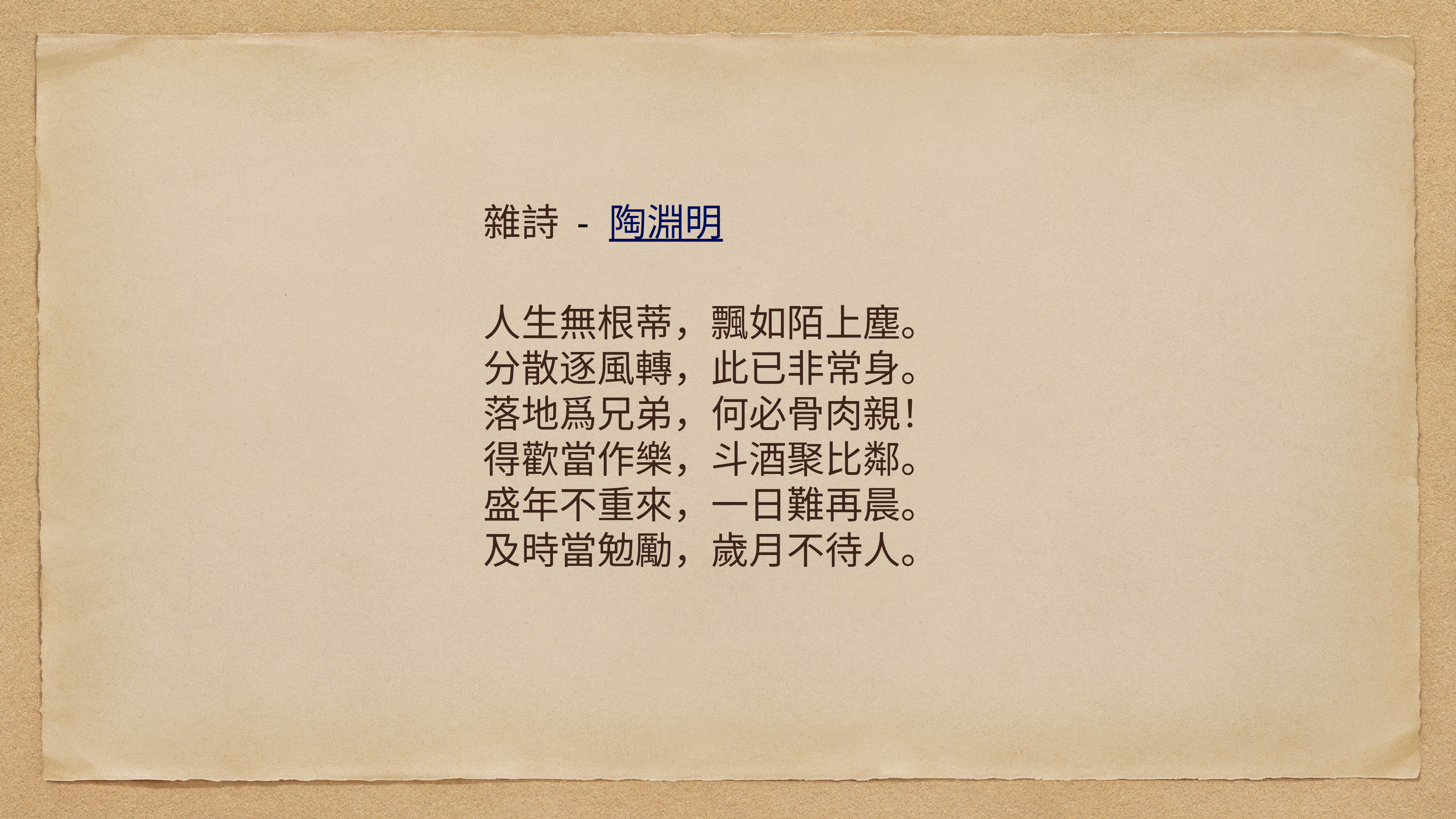

雜詩 - 陶淵明

人生無根蒂，飄如陌上塵。
分散逐風轉，此已非常身。
落地爲兄弟，何必骨肉親！
得歡當作樂，斗酒聚比鄰。
盛年不重來，一日難再晨。
及時當勉勵，歲月不待人。